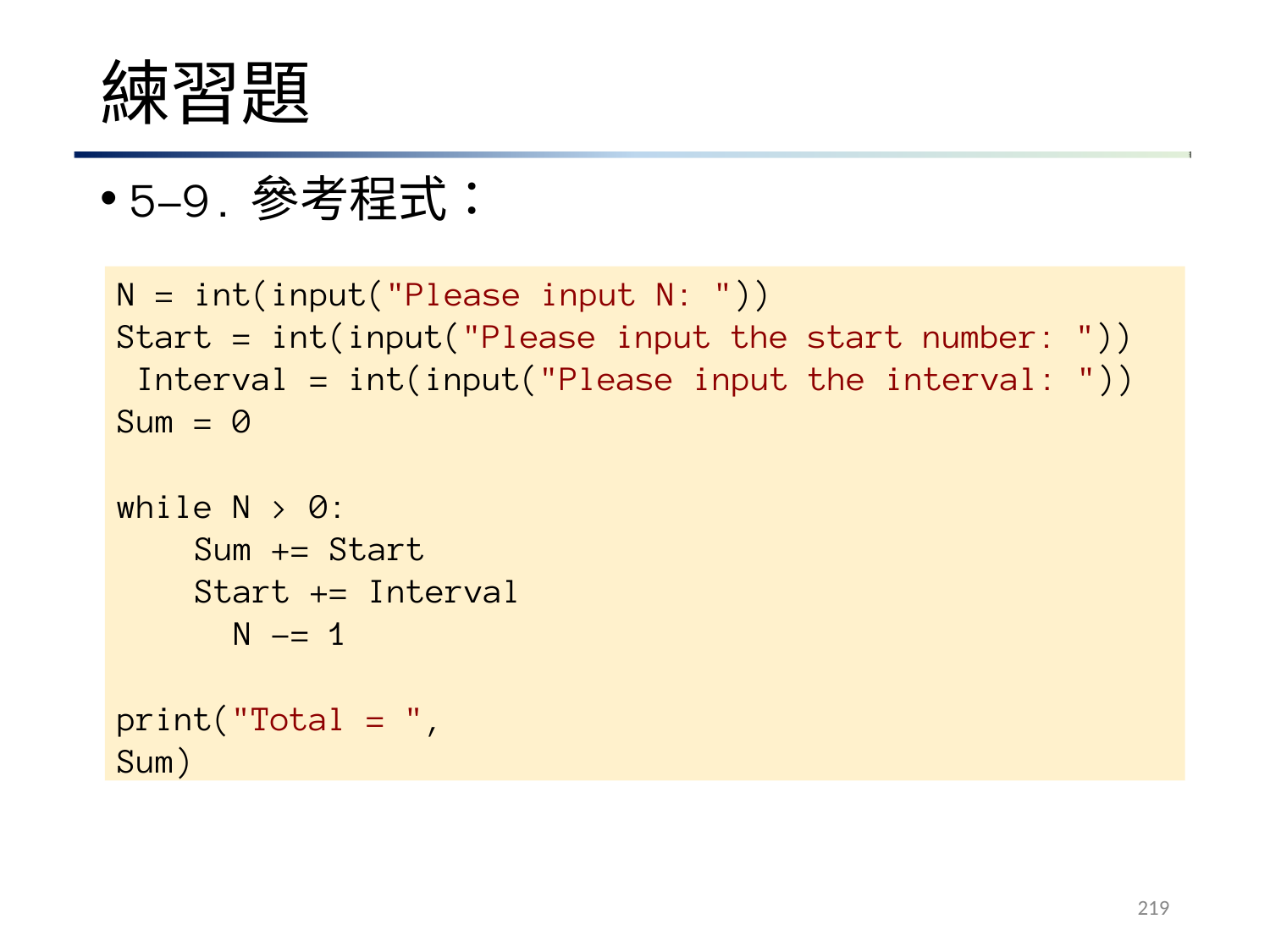

# 練習題
5-9.參考程式：
N = int(input("Please input N: "))
Start = int(input("Please input the start number: "))  Interval = int(input("Please input the interval: "))
Sum = 0

while N > 0:
Sum += Start  Start += Interval   N -= 1

print("Total = ", Sum)
219